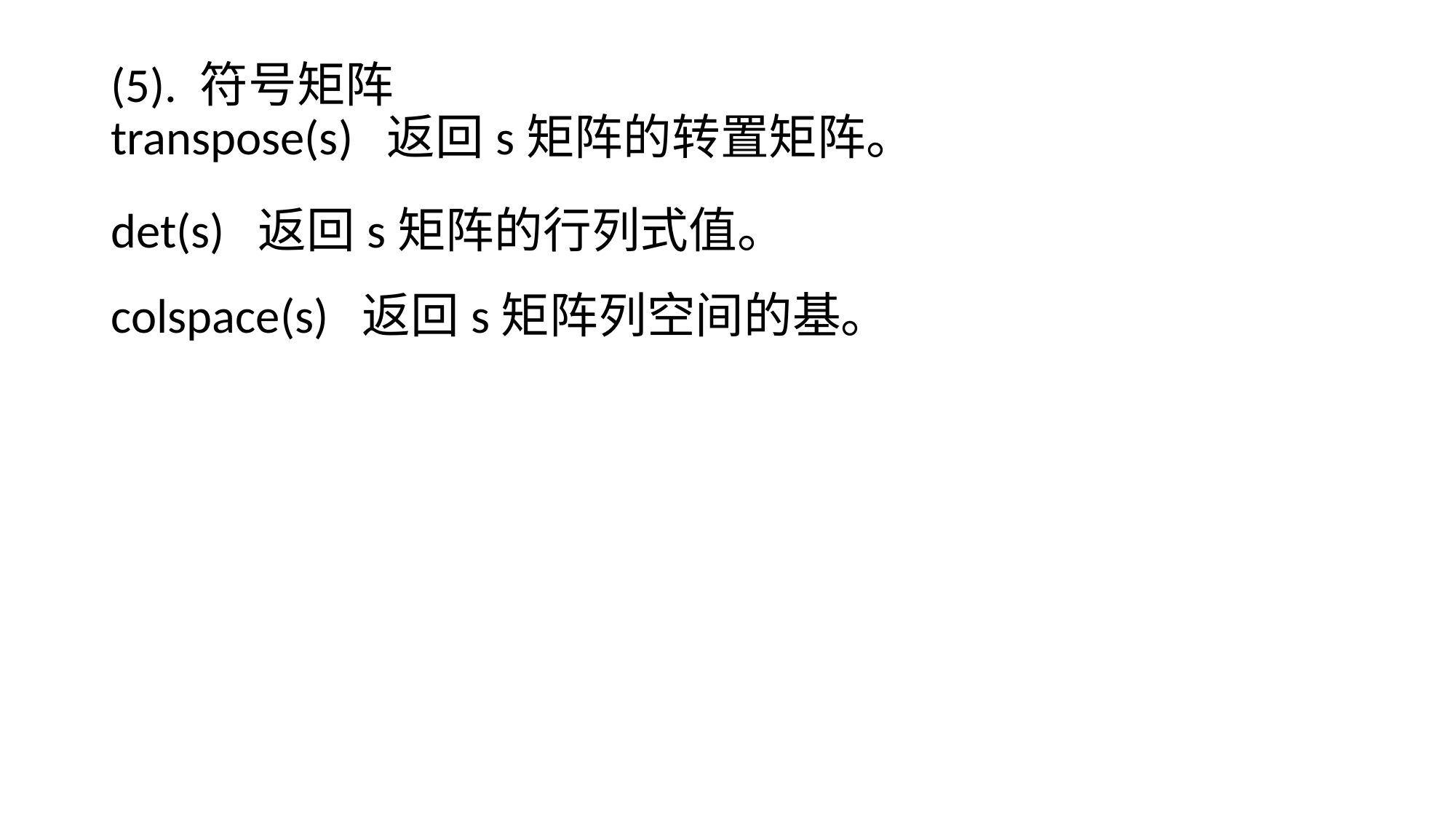

# (5). 符号矩阵 transpose(s)  返回s矩阵的转置矩阵。
det(s)  返回s矩阵的行列式值。
colspace(s)  返回s矩阵列空间的基。